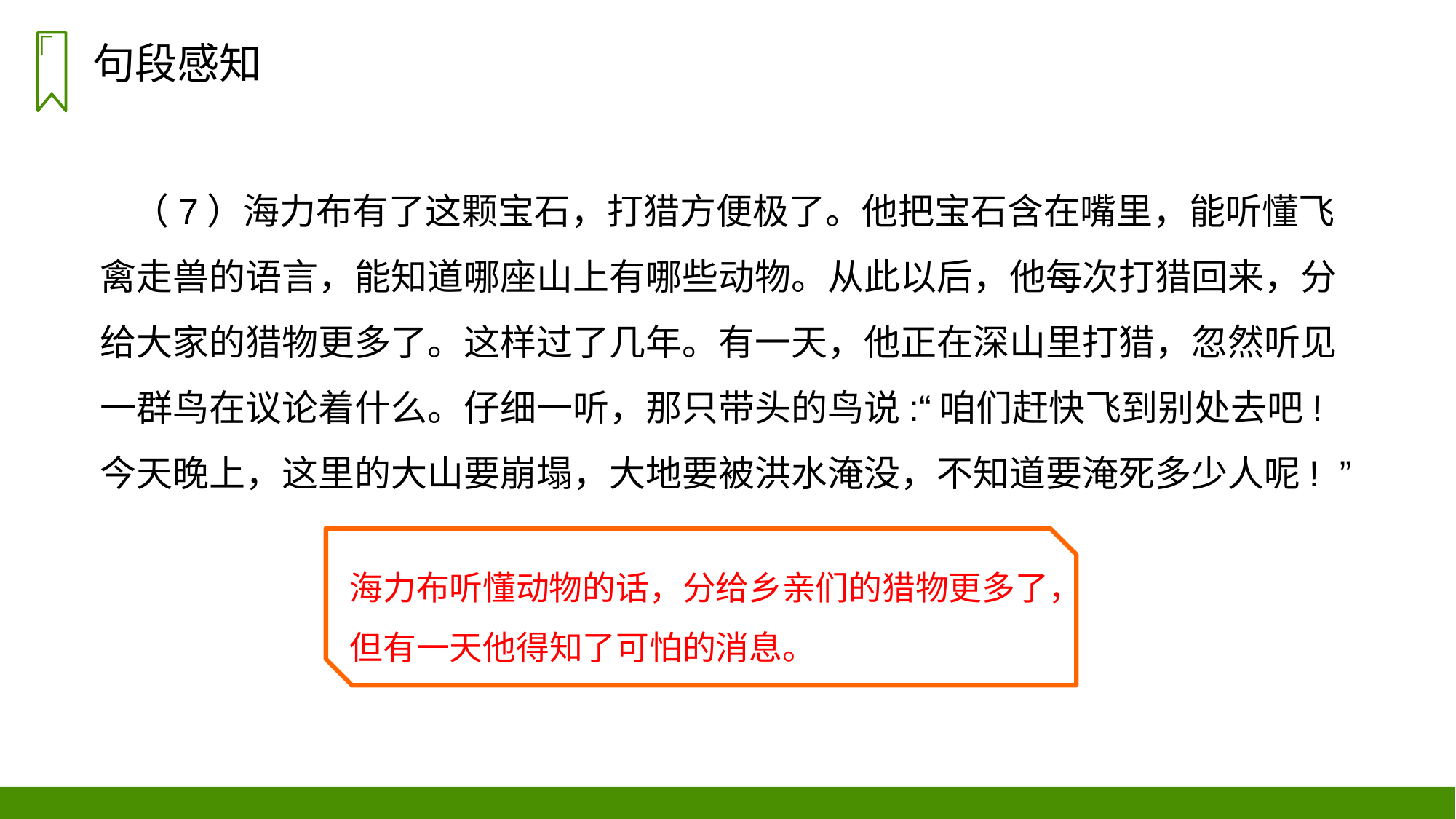

句段感知
   （7）海力布有了这颗宝石，打猎方便极了。他把宝石含在嘴里，能听懂飞禽走兽的语言，能知道哪座山上有哪些动物。从此以后，他每次打猎回来，分给大家的猎物更多了。这样过了几年。有一天，他正在深山里打猎，忽然听见一群鸟在议论着什么。仔细一听，那只带头的鸟说:“咱们赶快飞到别处去吧!今天晚上，这里的大山要崩塌，大地要被洪水淹没，不知道要淹死多少人呢!  ”
海力布听懂动物的话，分给乡亲们的猎物更多了，但有一天他得知了可怕的消息。